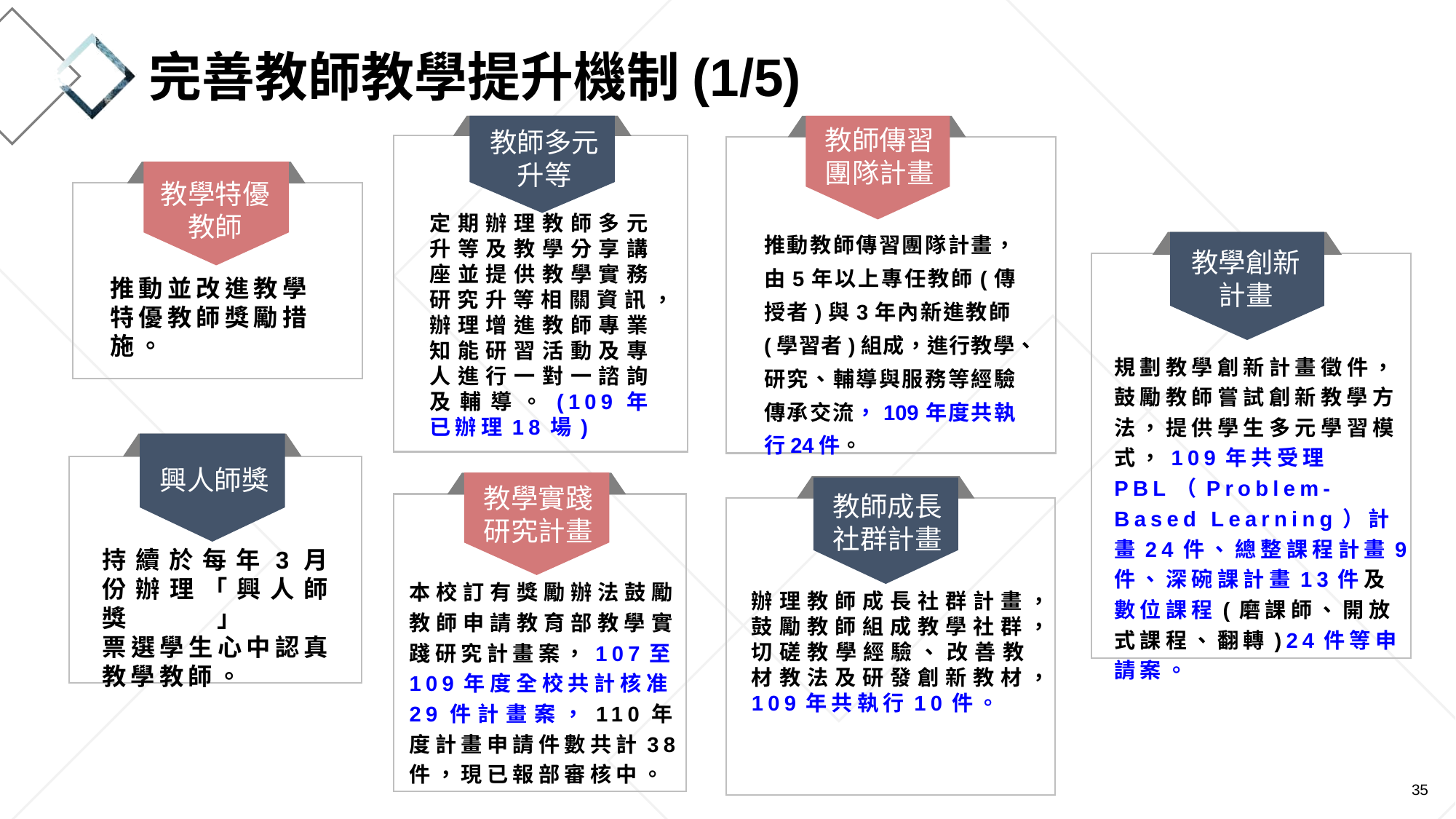

完善教師教學提升機制(1/5)

教師多元升等

定期辦理教師多元升等及教學分享講座並提供教學實務研究升等相關資訊，辦理增進教師專業知能研習活動及專人進行一對一諮詢及輔導。(109年已辦理18場)

教師傳習團隊計畫

推動教師傳習團隊計畫，由5年以上專任教師(傳授者)與3年內新進教師(學習者)組成，進行教學、研究、輔導與服務等經驗傳承交流，109年度共執行24件。

教學特優教師

推動並改進教學特優教師獎勵措施。

教學創新計畫

規劃教學創新計畫徵件，鼓勵教師嘗試創新教學方法，提供學生多元學習模式，109年共受理PBL（Problem-Based Learning）計畫24件、總整課程計畫9件、深碗課計畫13件及數位課程(磨課師、開放式課程、翻轉)24件等申請案。
興人師獎

興人師獎
持續於每年3月份辦理「興人師獎」
票選學生心中認真教學教師。

教學實踐研究計畫

本校訂有獎勵辦法鼓勵教師申請教育部教學實踐研究計畫案，107至109年度全校共計核准29件計畫案，110年度計畫申請件數共計38件，現已報部審核中。

教師成長社群計畫

辦理教師成長社群計畫，鼓勵教師組成教學社群，切磋教學經驗、改善教材教法及研發創新教材，109年共執行10件。

35